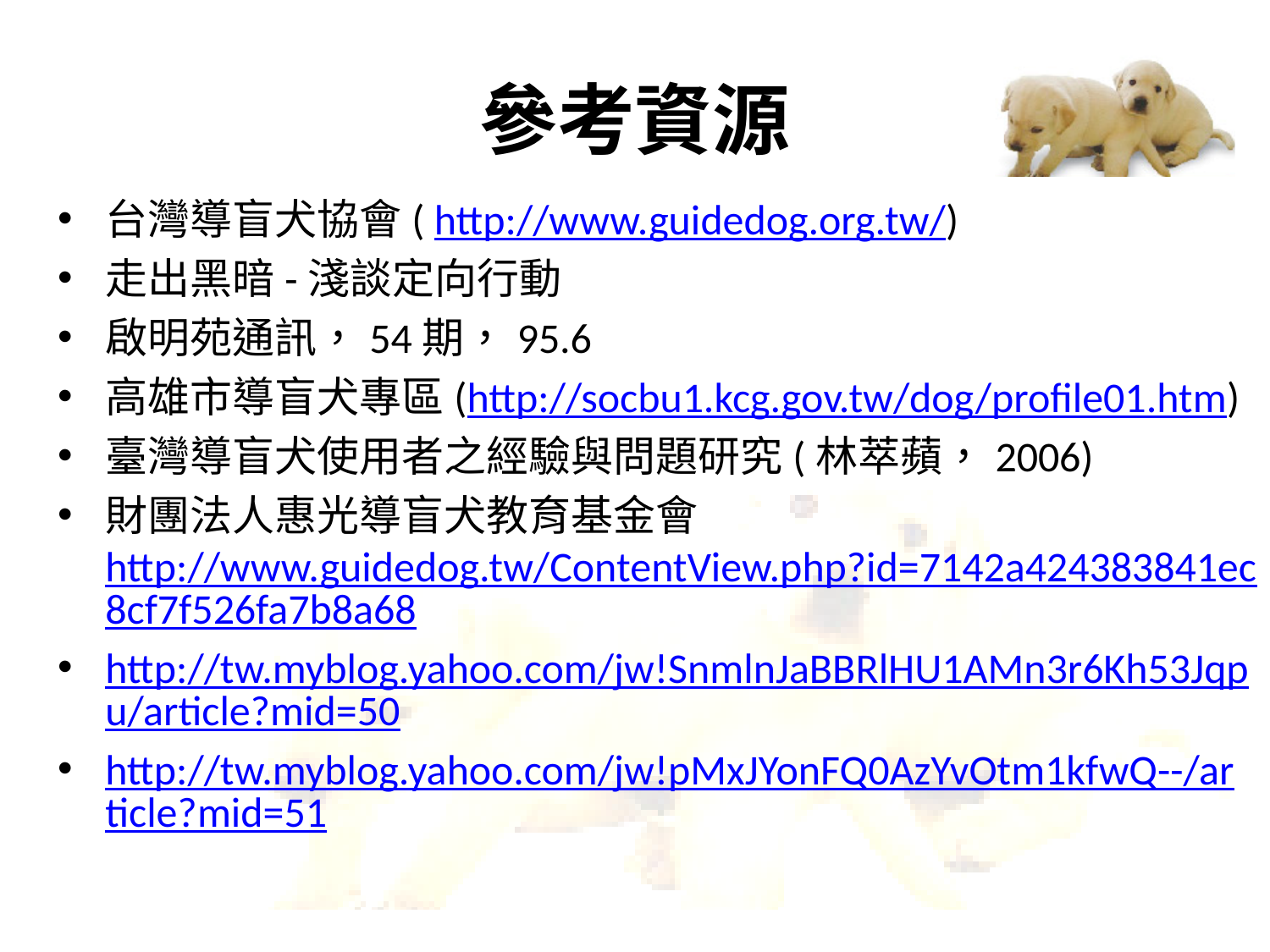

# 參考資源
台灣導盲犬協會( http://www.guidedog.org.tw/)
走出黑暗-淺談定向行動
啟明苑通訊，54期，95.6
高雄市導盲犬專區(http://socbu1.kcg.gov.tw/dog/profile01.htm)
臺灣導盲犬使用者之經驗與問題研究(林萃蘋，2006)
財團法人惠光導盲犬教育基金會http://www.guidedog.tw/ContentView.php?id=7142a424383841ec8cf7f526fa7b8a68
http://tw.myblog.yahoo.com/jw!SnmlnJaBBRlHU1AMn3r6Kh53Jqpu/article?mid=50
http://tw.myblog.yahoo.com/jw!pMxJYonFQ0AzYvOtm1kfwQ--/article?mid=51